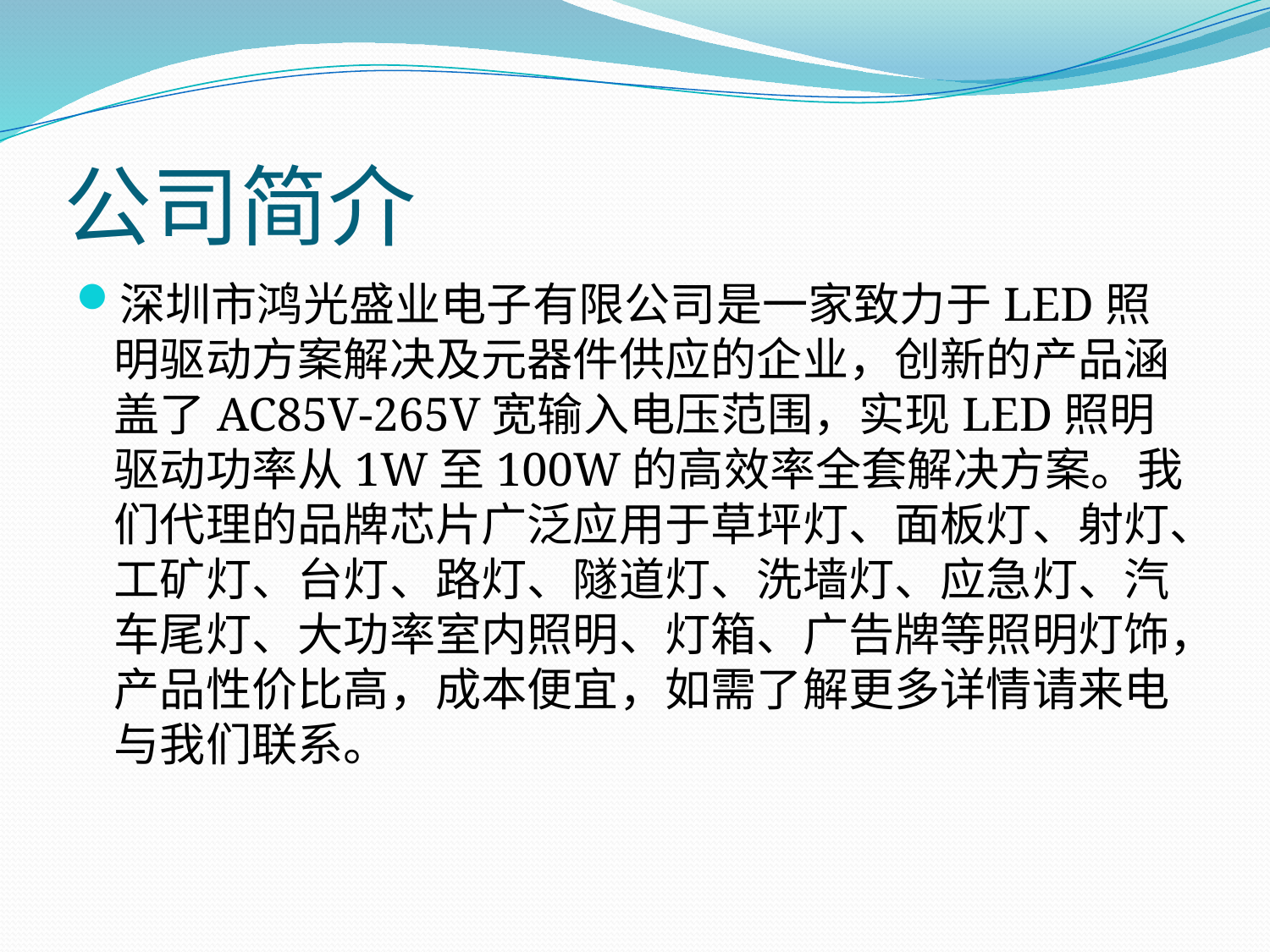

# 公司简介
深圳市鸿光盛业电子有限公司是一家致力于LED照明驱动方案解决及元器件供应的企业，创新的产品涵盖了AC85V-265V宽输入电压范围，实现LED照明驱动功率从1W至100W的高效率全套解决方案。我们代理的品牌芯片广泛应用于草坪灯、面板灯、射灯、工矿灯、台灯、路灯、隧道灯、洗墙灯、应急灯、汽车尾灯、大功率室内照明、灯箱、广告牌等照明灯饰，产品性价比高，成本便宜，如需了解更多详情请来电与我们联系。